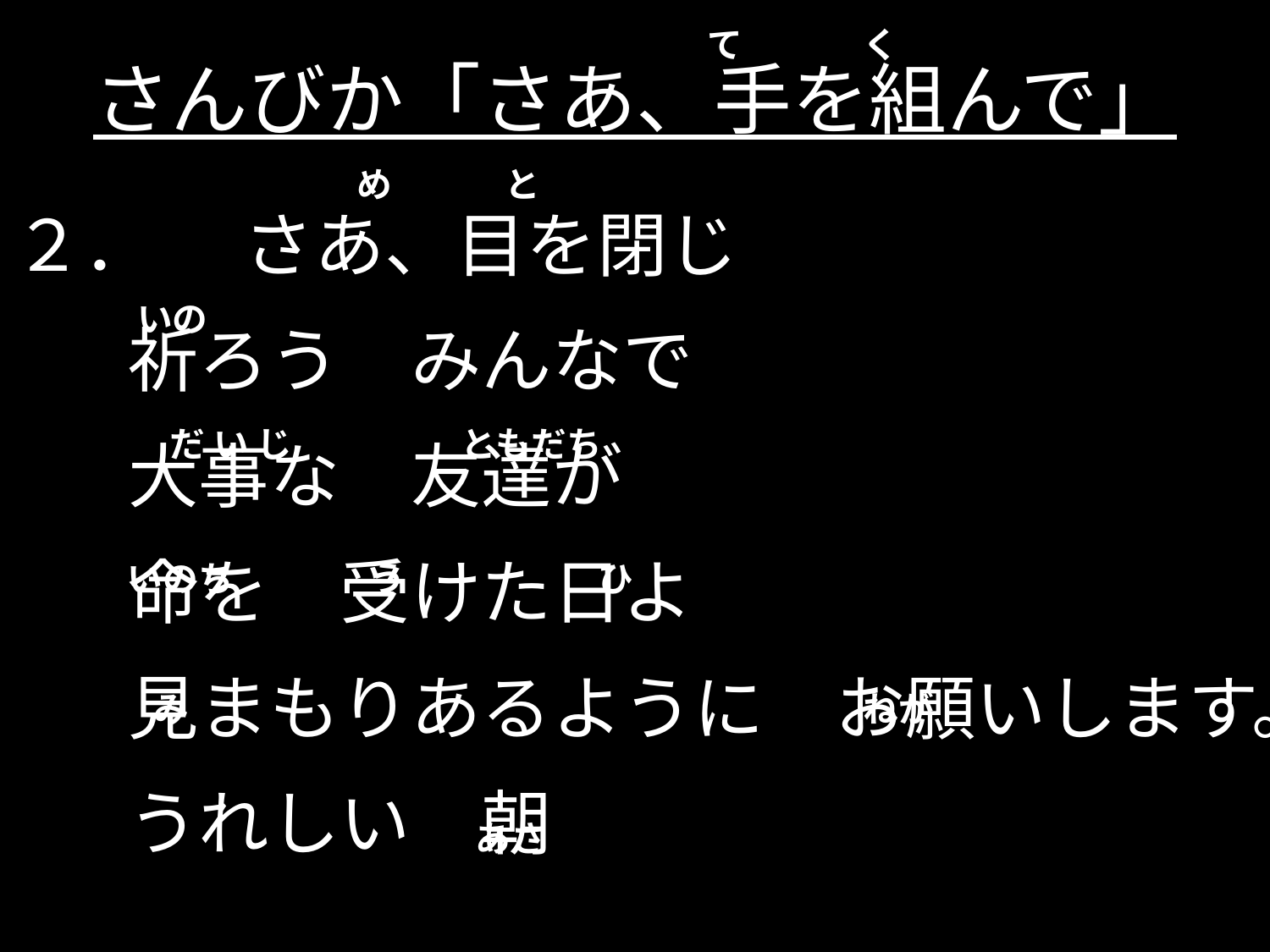

て               く
# さんびか「さあ、手を組んで」
                         め              と
２．	さあ、目を閉じ
	祈ろう　みんなで
	大事な　友達が
	命を　受けた日よ
	見まもりあるように　お願いします。
	うれしい　朝
いの
   だ い じ                     ともだち
いのち                 う                        ひ
 み                                                                                    ねが
                                         あさ